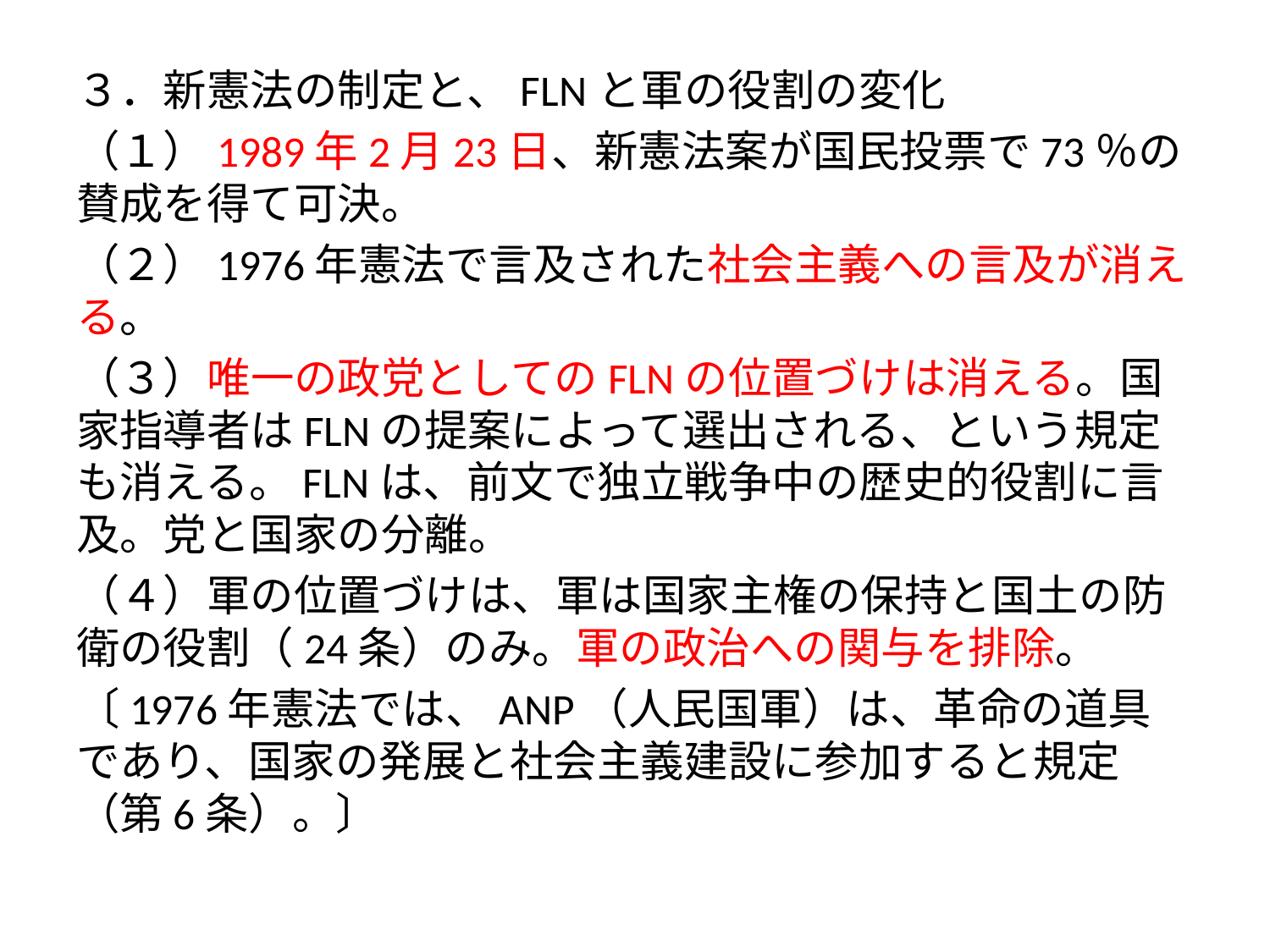

３．新憲法の制定と、FLNと軍の役割の変化
（１）1989年2月23日、新憲法案が国民投票で73％の賛成を得て可決。
（２）1976年憲法で言及された社会主義への言及が消える。
（３）唯一の政党としてのFLNの位置づけは消える。国家指導者はFLNの提案によって選出される、という規定も消える。FLNは、前文で独立戦争中の歴史的役割に言及。党と国家の分離。
（４）軍の位置づけは、軍は国家主権の保持と国土の防衛の役割（24条）のみ。軍の政治への関与を排除。
〔1976年憲法では、ANP（人民国軍）は、革命の道具であり、国家の発展と社会主義建設に参加すると規定（第6条）。〕